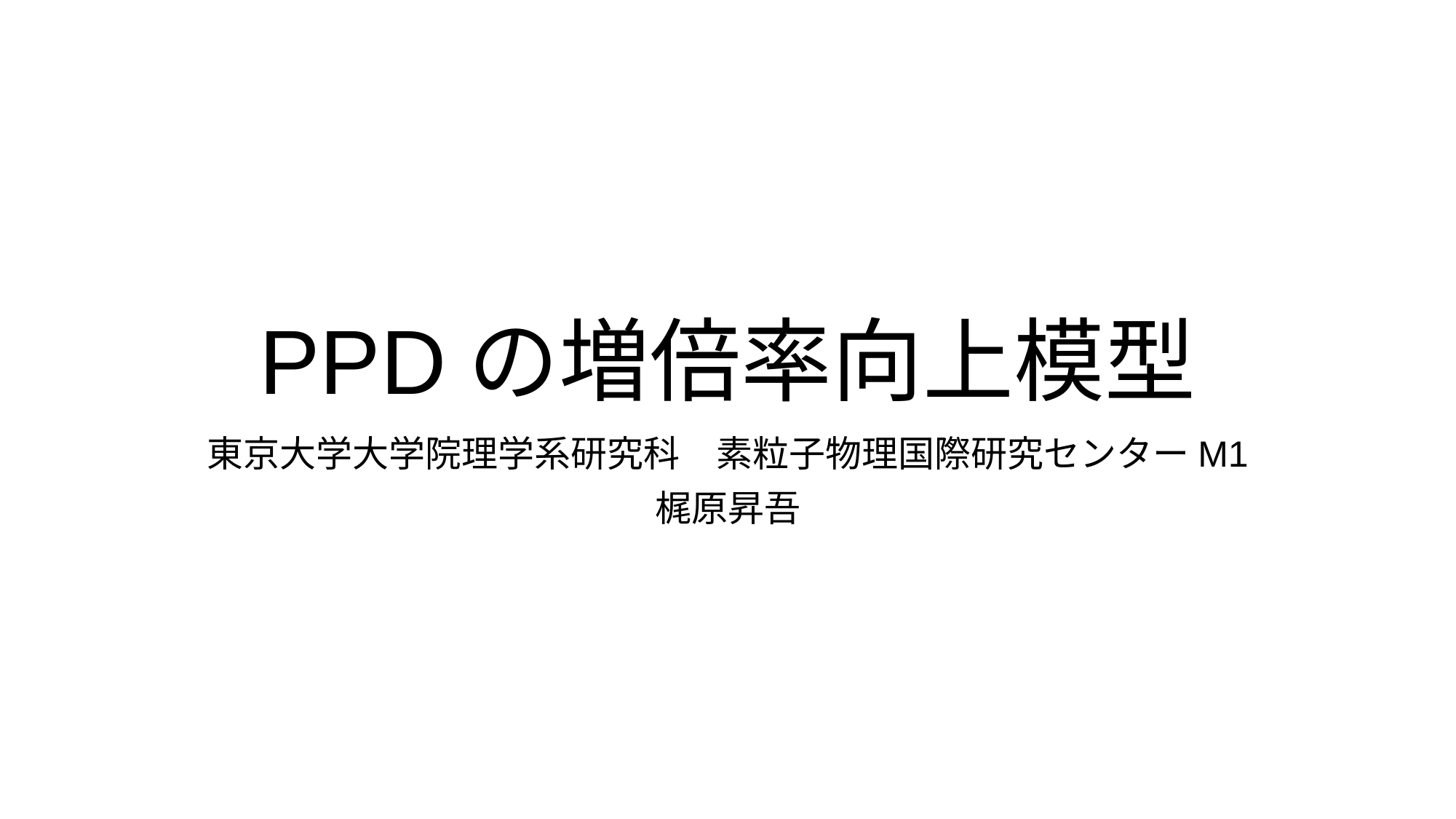

# PPDの増倍率向上模型
東京大学大学院理学系研究科　素粒子物理国際研究センターM1
梶原昇吾